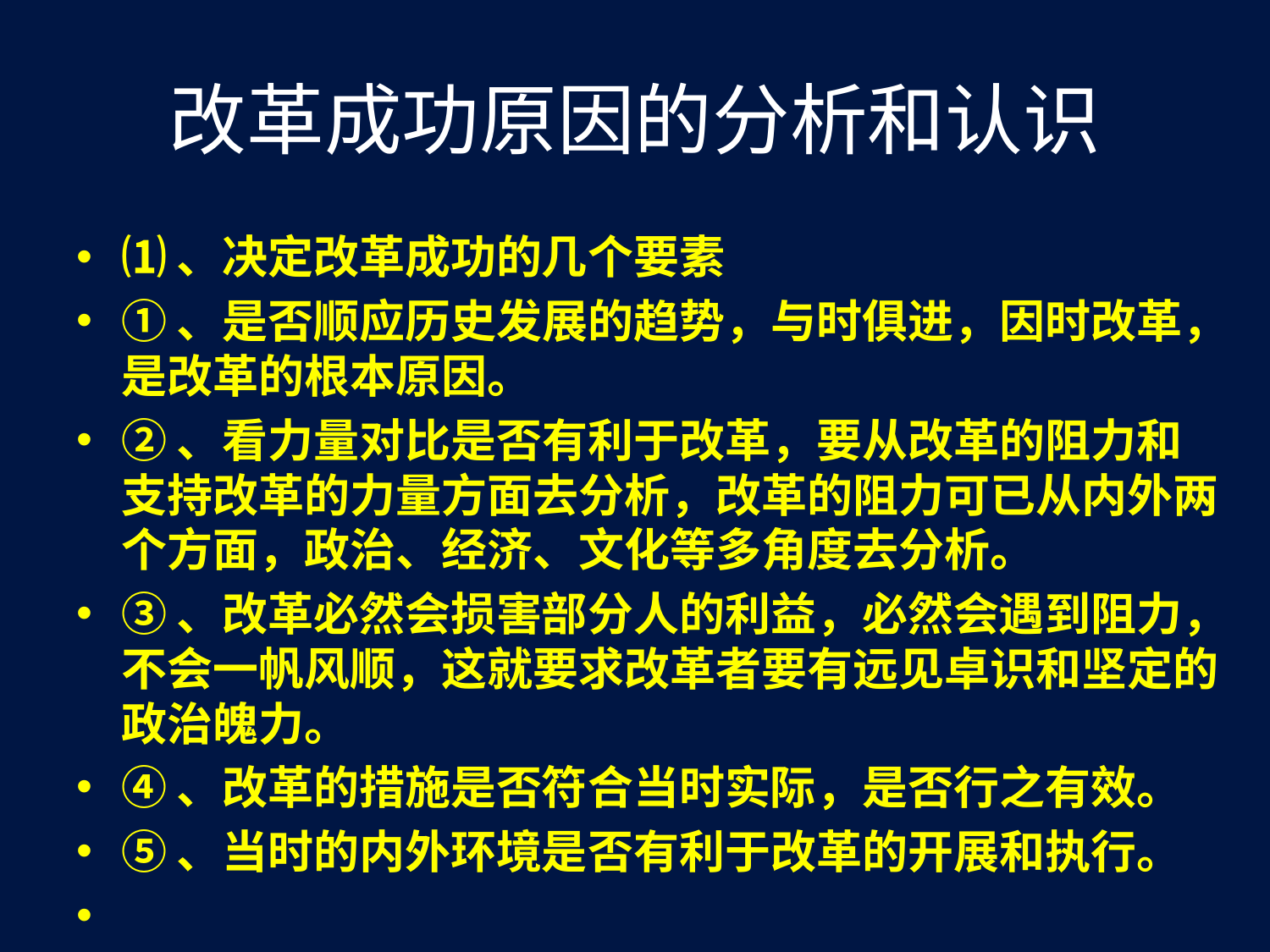

# 改革成功原因的分析和认识
⑴、决定改革成功的几个要素
①、是否顺应历史发展的趋势，与时俱进，因时改革，是改革的根本原因。
②、看力量对比是否有利于改革，要从改革的阻力和支持改革的力量方面去分析，改革的阻力可已从内外两个方面，政治、经济、文化等多角度去分析。
③、改革必然会损害部分人的利益，必然会遇到阻力，不会一帆风顺，这就要求改革者要有远见卓识和坚定的政治魄力。
④、改革的措施是否符合当时实际，是否行之有效。
⑤、当时的内外环境是否有利于改革的开展和执行。